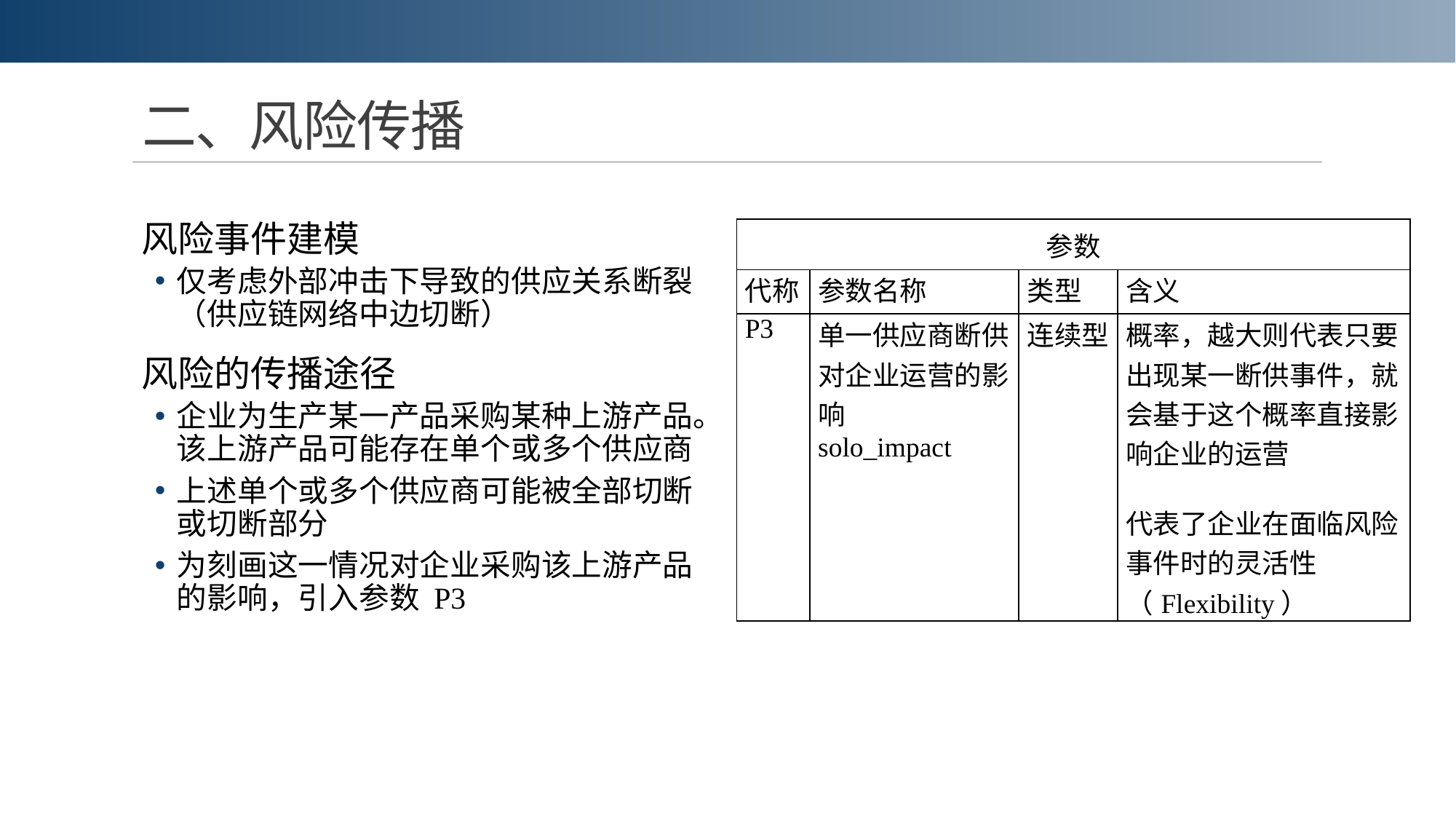

# 二、风险传播
风险事件建模
仅考虑外部冲击下导致的供应关系断裂（供应链网络中边切断）
风险的传播途径
企业为生产某一产品采购某种上游产品。该上游产品可能存在单个或多个供应商
上述单个或多个供应商可能被全部切断或切断部分
为刻画这一情况对企业采购该上游产品的影响，引入参数 P3
| 参数 |  |  |  |
| --- | --- | --- | --- |
| 代称 | 参数名称 | 类型 | 含义 |
| P3 | 单一供应商断供对企业运营的影响 solo\_impact | 连续型 | 概率，越大则代表只要出现某一断供事件，就会基于这个概率直接影响企业的运营 代表了企业在面临风险事件时的灵活性（Flexibility） |